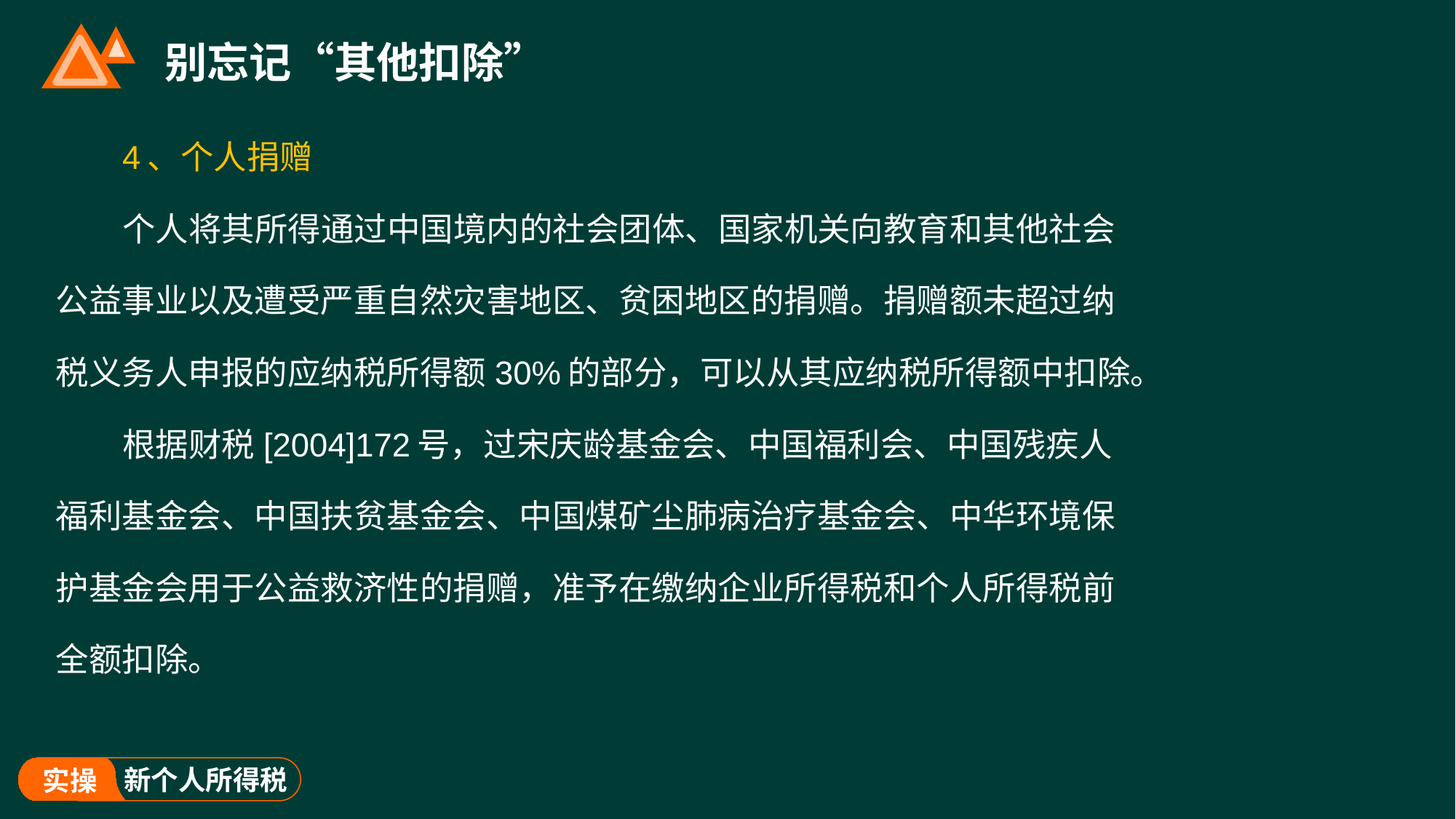

# 别忘记“其他扣除”
4、个人捐赠
个人将其所得通过中国境内的社会团体、国家机关向教育和其他社会公益事业以及遭受严重自然灾害地区、贫困地区的捐赠。捐赠额未超过纳税义务人申报的应纳税所得额30%的部分，可以从其应纳税所得额中扣除。
根据财税[2004]172号，过宋庆龄基金会、中国福利会、中国残疾人福利基金会、中国扶贫基金会、中国煤矿尘肺病治疗基金会、中华环境保护基金会用于公益救济性的捐赠，准予在缴纳企业所得税和个人所得税前全额扣除。